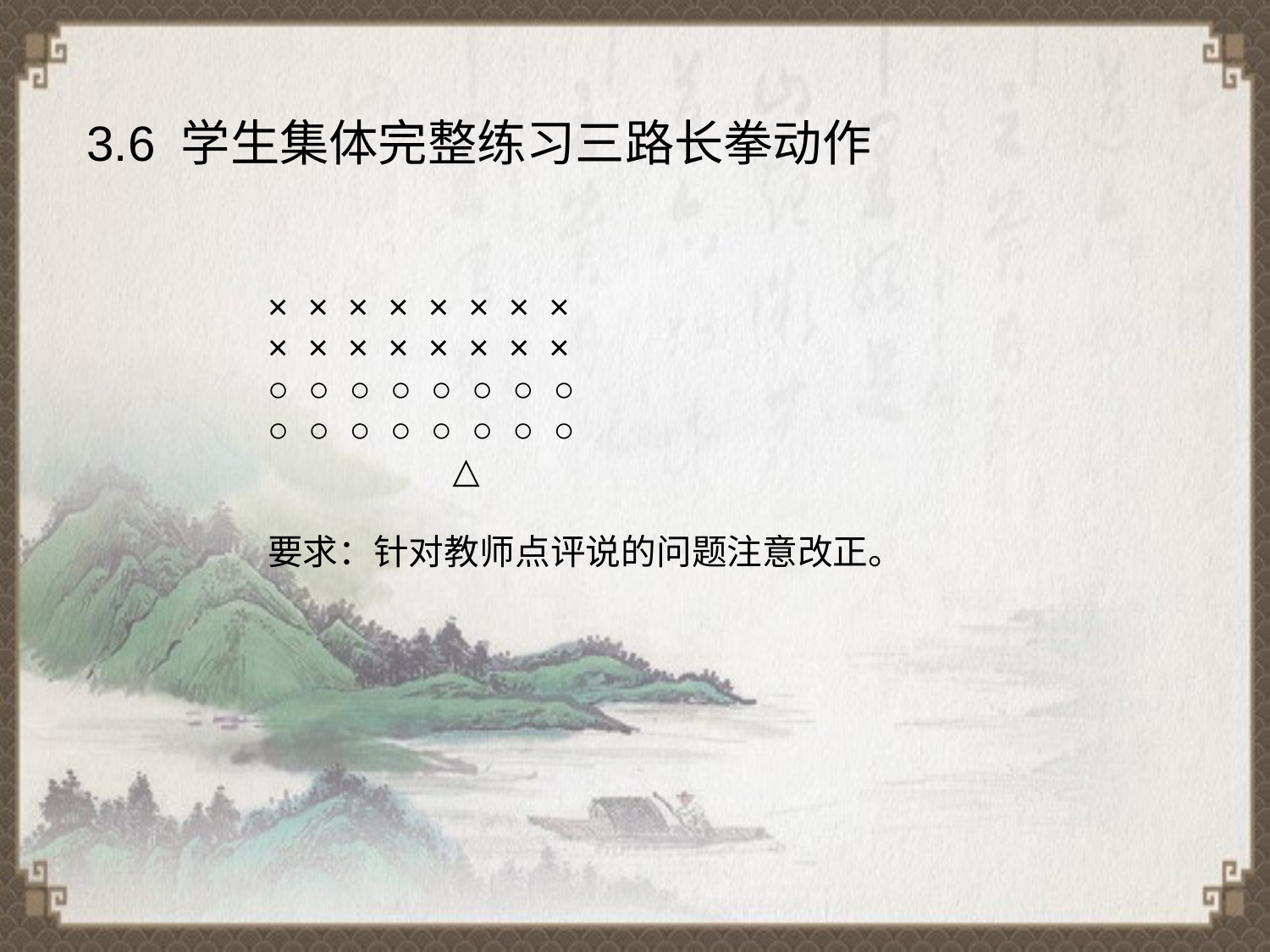

# 3.6 学生集体完整练习三路长拳动作
×  ×  ×  ×  ×  ×  ×  ×
×  ×  ×  ×  ×  ×  ×  ×
○  ○  ○  ○  ○  ○  ○  ○
○  ○  ○  ○  ○  ○  ○  ○
                   △

要求：针对教师点评说的问题注意改正。